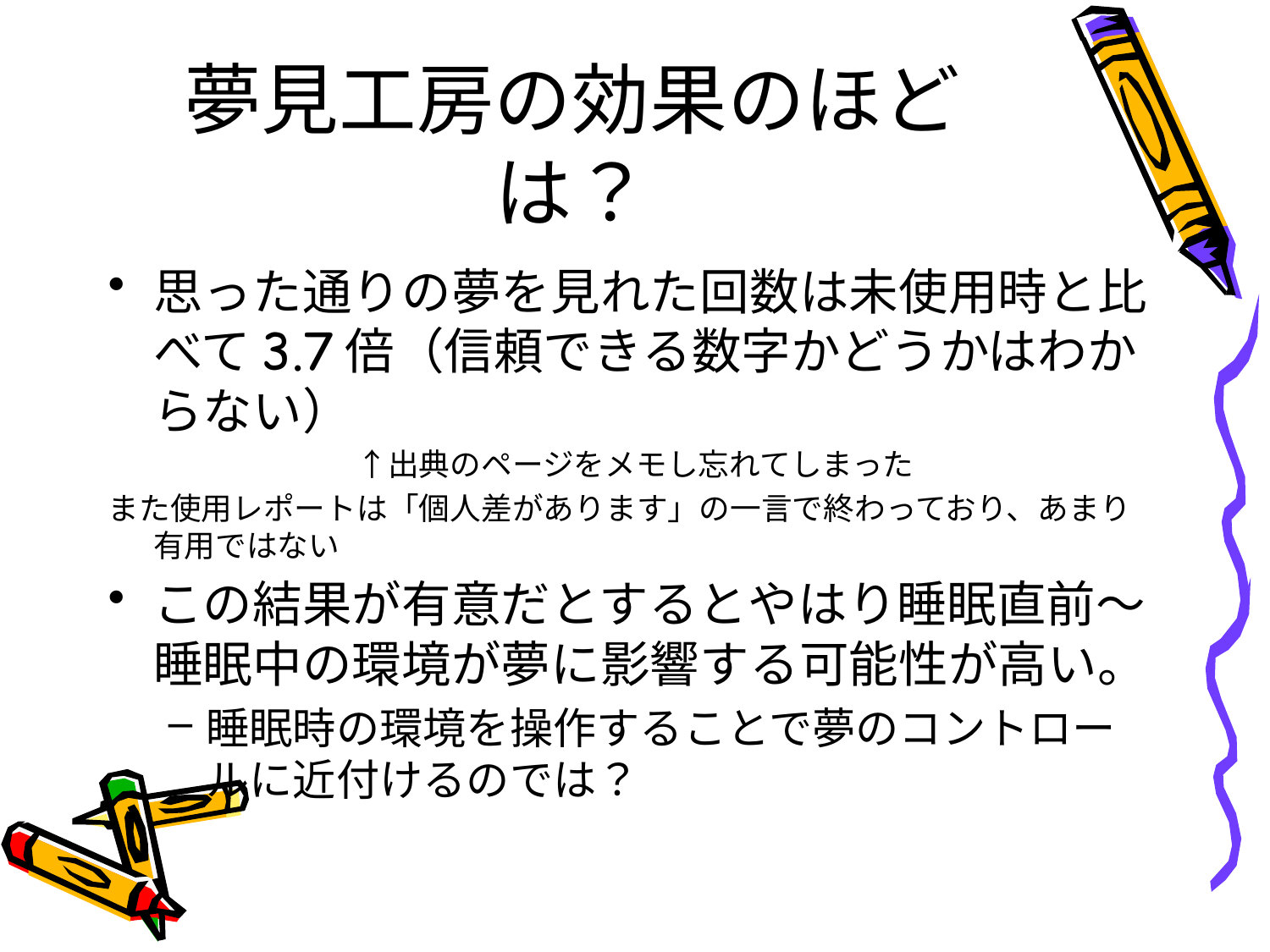

# 夢見工房の効果のほどは？
思った通りの夢を見れた回数は未使用時と比べて3.7倍（信頼できる数字かどうかはわからない）
　　　　　　　　↑出典のページをメモし忘れてしまった
また使用レポートは「個人差があります」の一言で終わっており、あまり有用ではない
この結果が有意だとするとやはり睡眠直前～睡眠中の環境が夢に影響する可能性が高い。
睡眠時の環境を操作することで夢のコントロールに近付けるのでは？